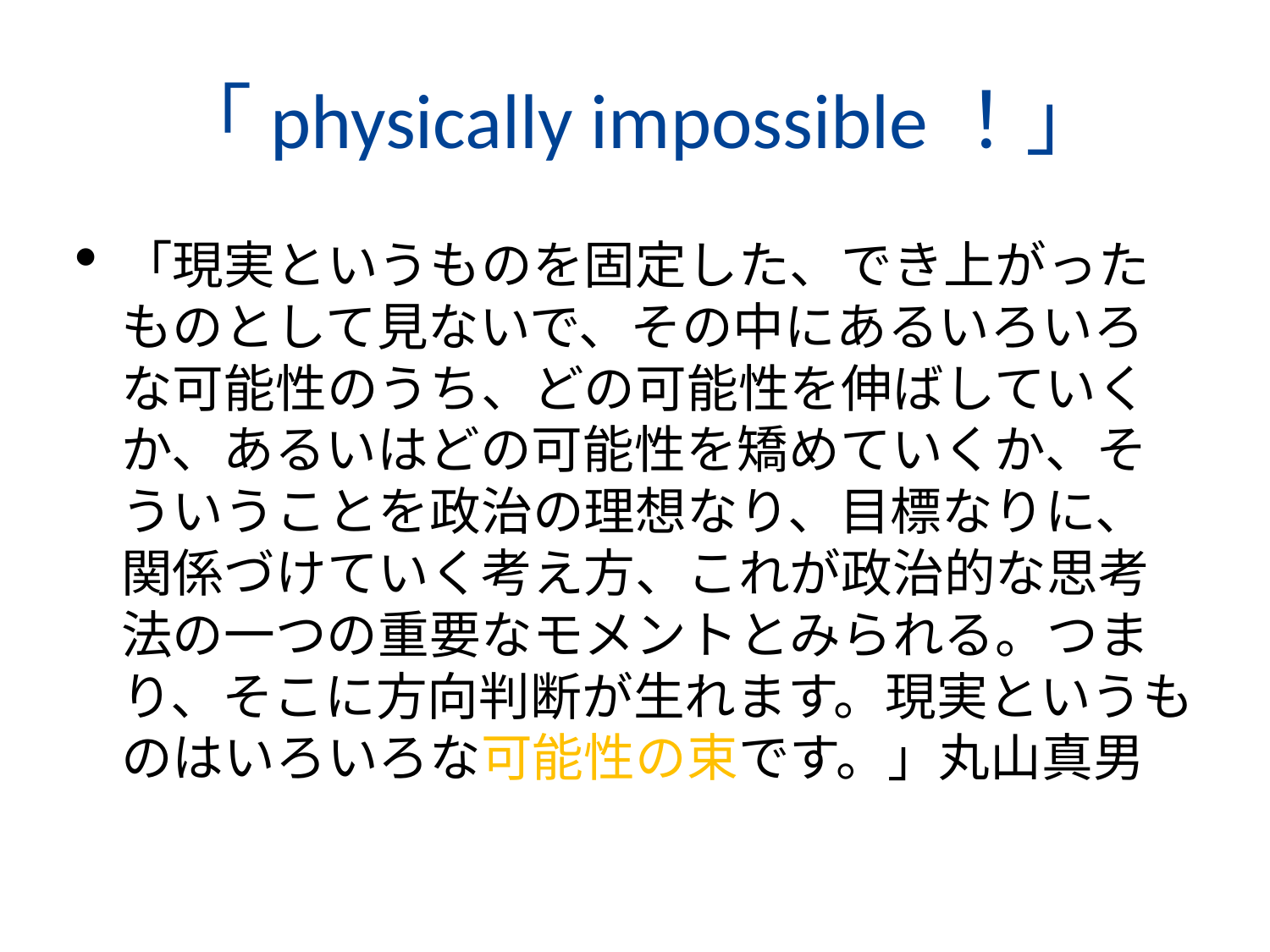

# 「physically impossible！」
「現実というものを固定した、でき上がったものとして見ないで、その中にあるいろいろな可能性のうち、どの可能性を伸ばしていくか、あるいはどの可能性を矯めていくか、そういうことを政治の理想なり、目標なりに、関係づけていく考え方、これが政治的な思考法の一つの重要なモメントとみられる。つまり、そこに方向判断が生れます。現実というものはいろいろな可能性の束です。」丸山真男